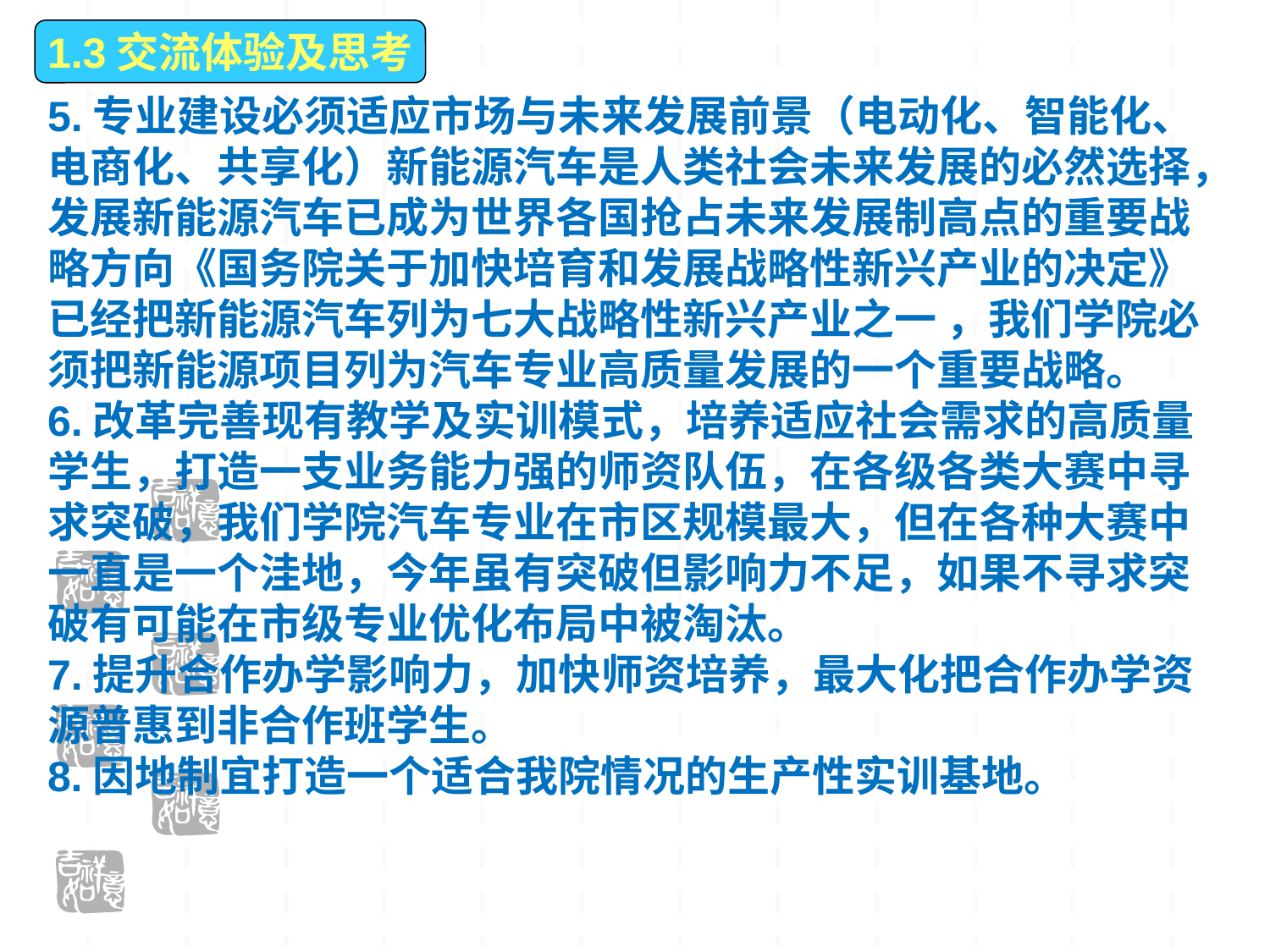

1.3交流体验及思考
5.专业建设必须适应市场与未来发展前景（电动化、智能化、电商化、共享化）新能源汽车是人类社会未来发展的必然选择，发展新能源汽车已成为世界各国抢占未来发展制高点的重要战略方向《国务院关于加快培育和发展战略性新兴产业的决定》已经把新能源汽车列为七大战略性新兴产业之一 ，我们学院必须把新能源项目列为汽车专业高质量发展的一个重要战略。
6.改革完善现有教学及实训模式，培养适应社会需求的高质量学生，打造一支业务能力强的师资队伍，在各级各类大赛中寻求突破，我们学院汽车专业在市区规模最大，但在各种大赛中一直是一个洼地，今年虽有突破但影响力不足，如果不寻求突破有可能在市级专业优化布局中被淘汰。
7.提升合作办学影响力，加快师资培养，最大化把合作办学资源普惠到非合作班学生。
8.因地制宜打造一个适合我院情况的生产性实训基地。